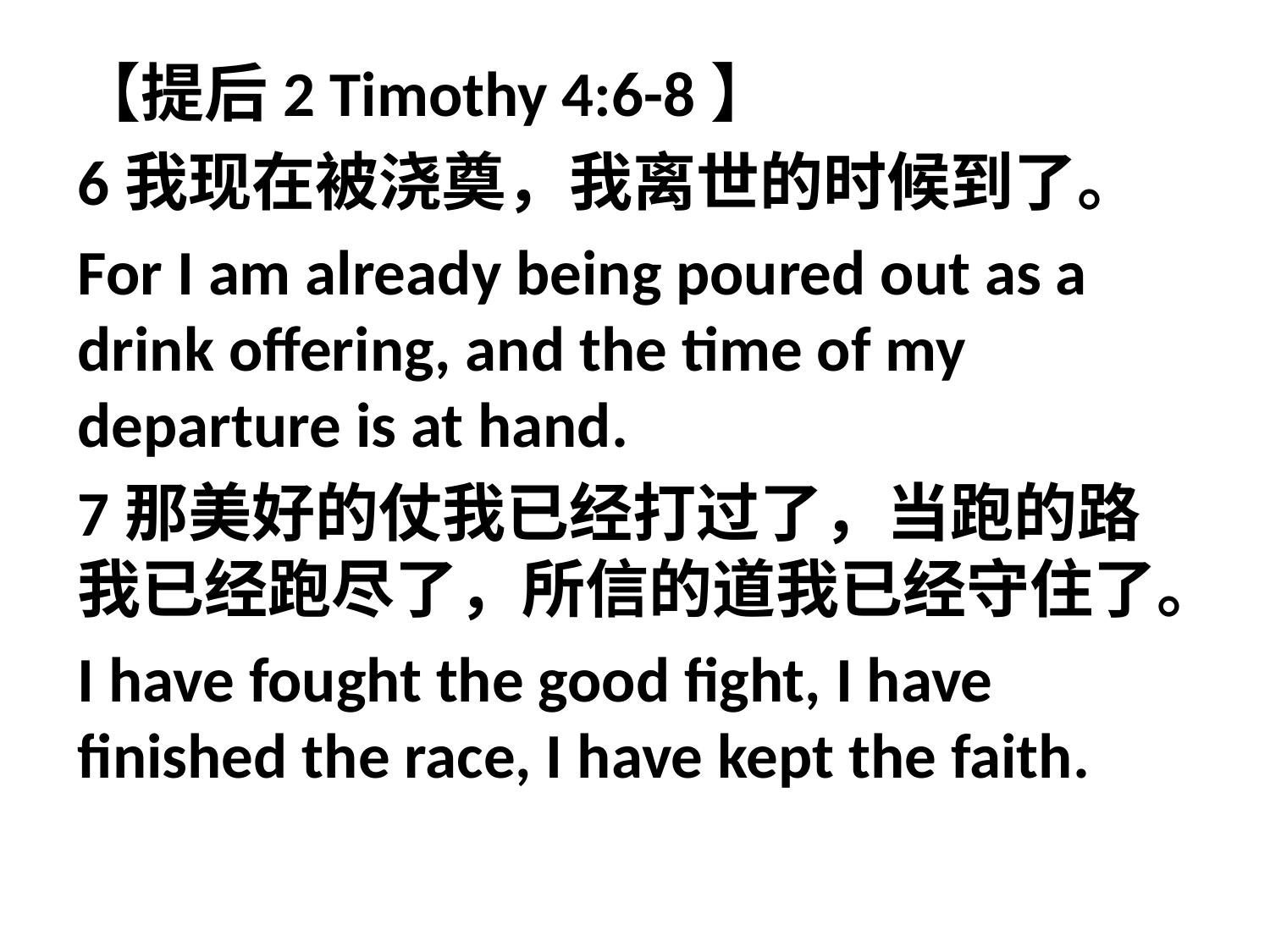

【提后2 Timothy 4:6-8】
6我现在被浇奠，我离世的时候到了。
For I am already being poured out as a drink offering, and the time of my departure is at hand.
7那美好的仗我已经打过了，当跑的路我已经跑尽了，所信的道我已经守住了。
I have fought the good fight, I have finished the race, I have kept the faith.